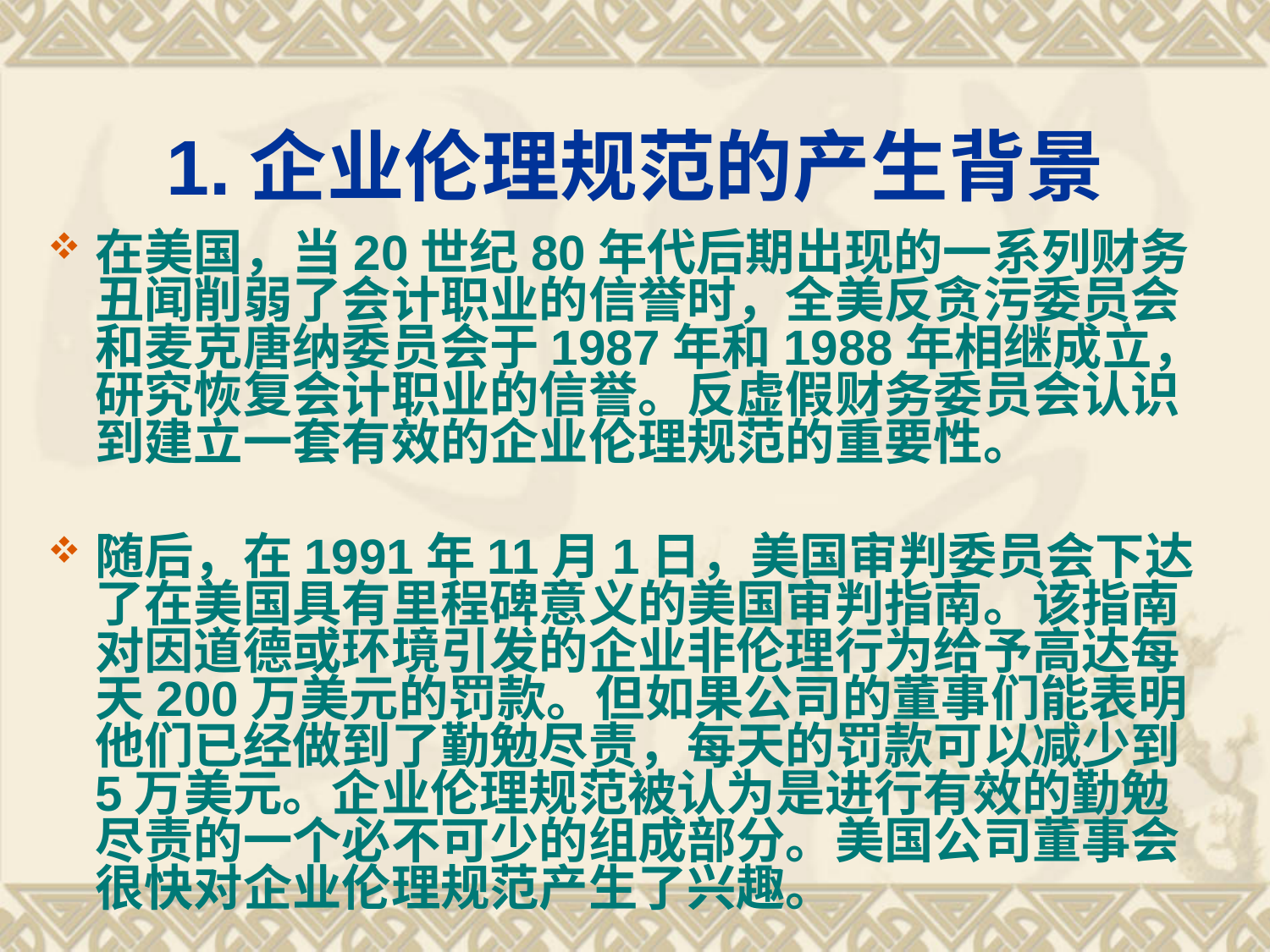

1.企业伦理规范的产生背景
在美国，当20世纪80年代后期出现的一系列财务丑闻削弱了会计职业的信誉时，全美反贪污委员会和麦克唐纳委员会于1987年和1988年相继成立，研究恢复会计职业的信誉。反虚假财务委员会认识到建立一套有效的企业伦理规范的重要性。

随后，在1991年11月1日，美国审判委员会下达了在美国具有里程碑意义的美国审判指南。该指南对因道德或环境引发的企业非伦理行为给予高达每天200万美元的罚款。但如果公司的董事们能表明他们已经做到了勤勉尽责，每天的罚款可以减少到5万美元。企业伦理规范被认为是进行有效的勤勉尽责的一个必不可少的组成部分。美国公司董事会很快对企业伦理规范产生了兴趣。